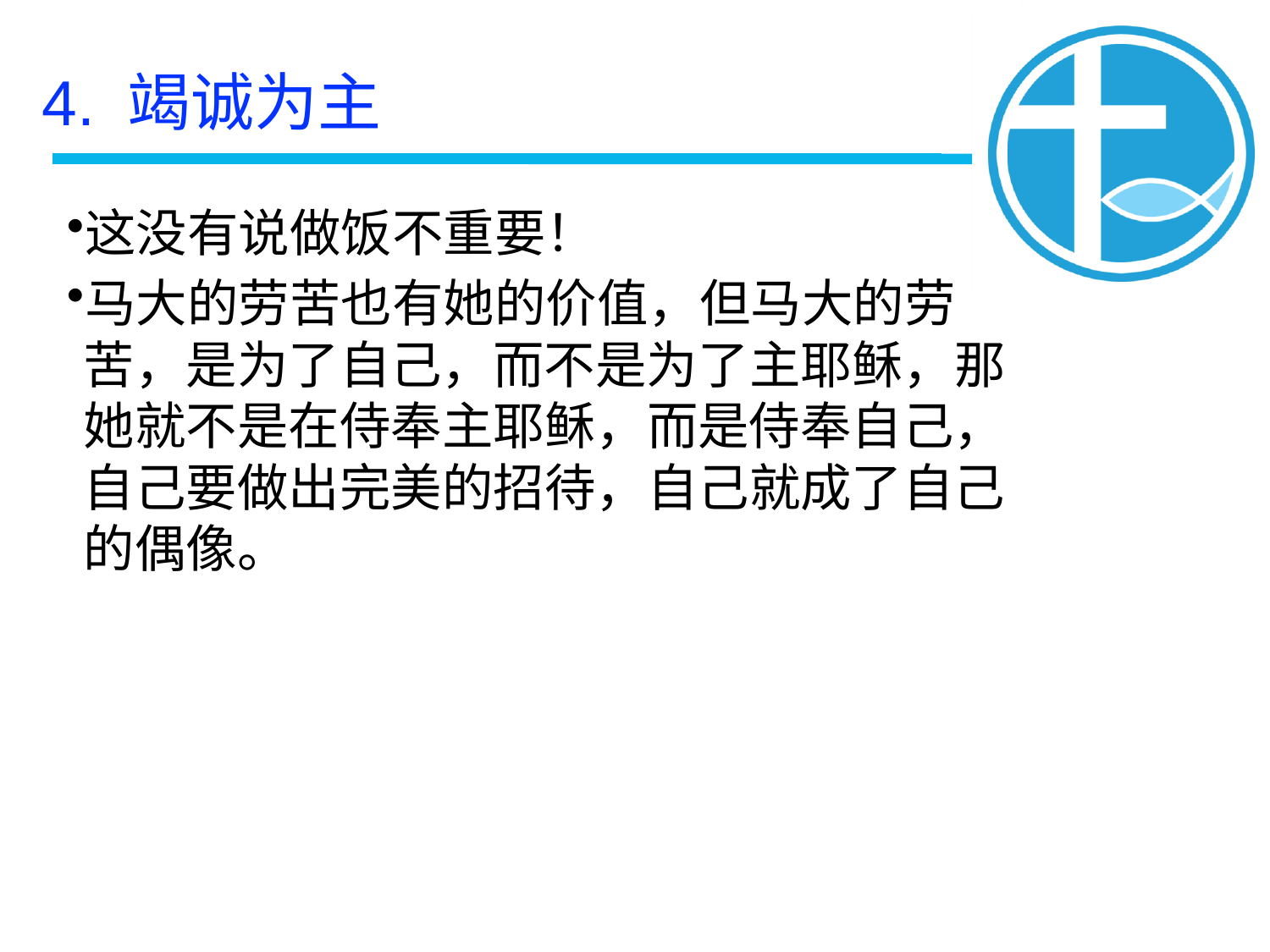

4. 竭诚为主
这没有说做饭不重要！
马大的劳苦也有她的价值，但马大的劳苦，是为了自己，而不是为了主耶稣，那她就不是在侍奉主耶稣，而是侍奉自己，自己要做出完美的招待，自己就成了自己的偶像。